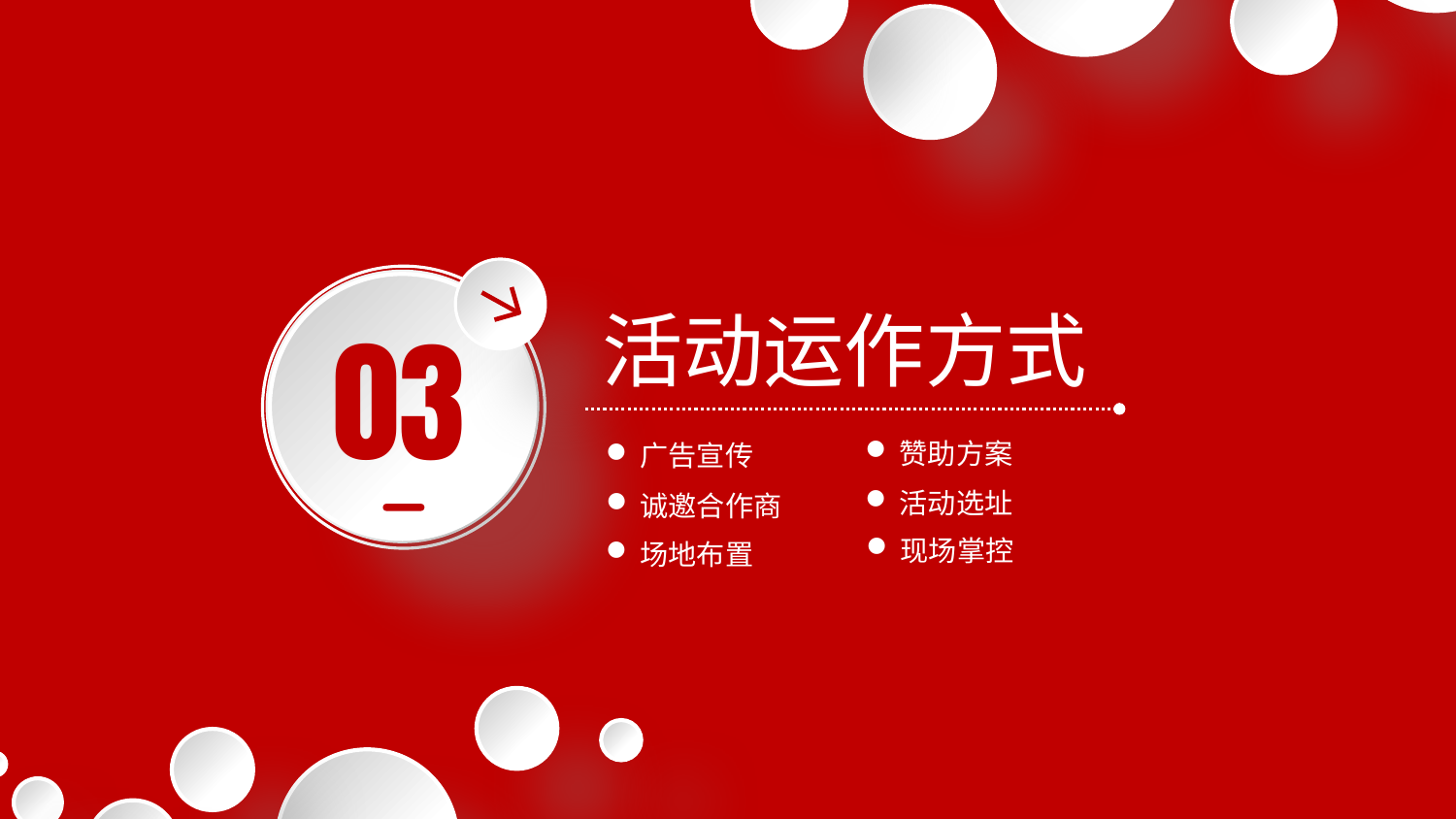

延时符号

活动运作方式
03
赞助方案
广告宣传
活动选址
诚邀合作商

现场掌控
场地布置